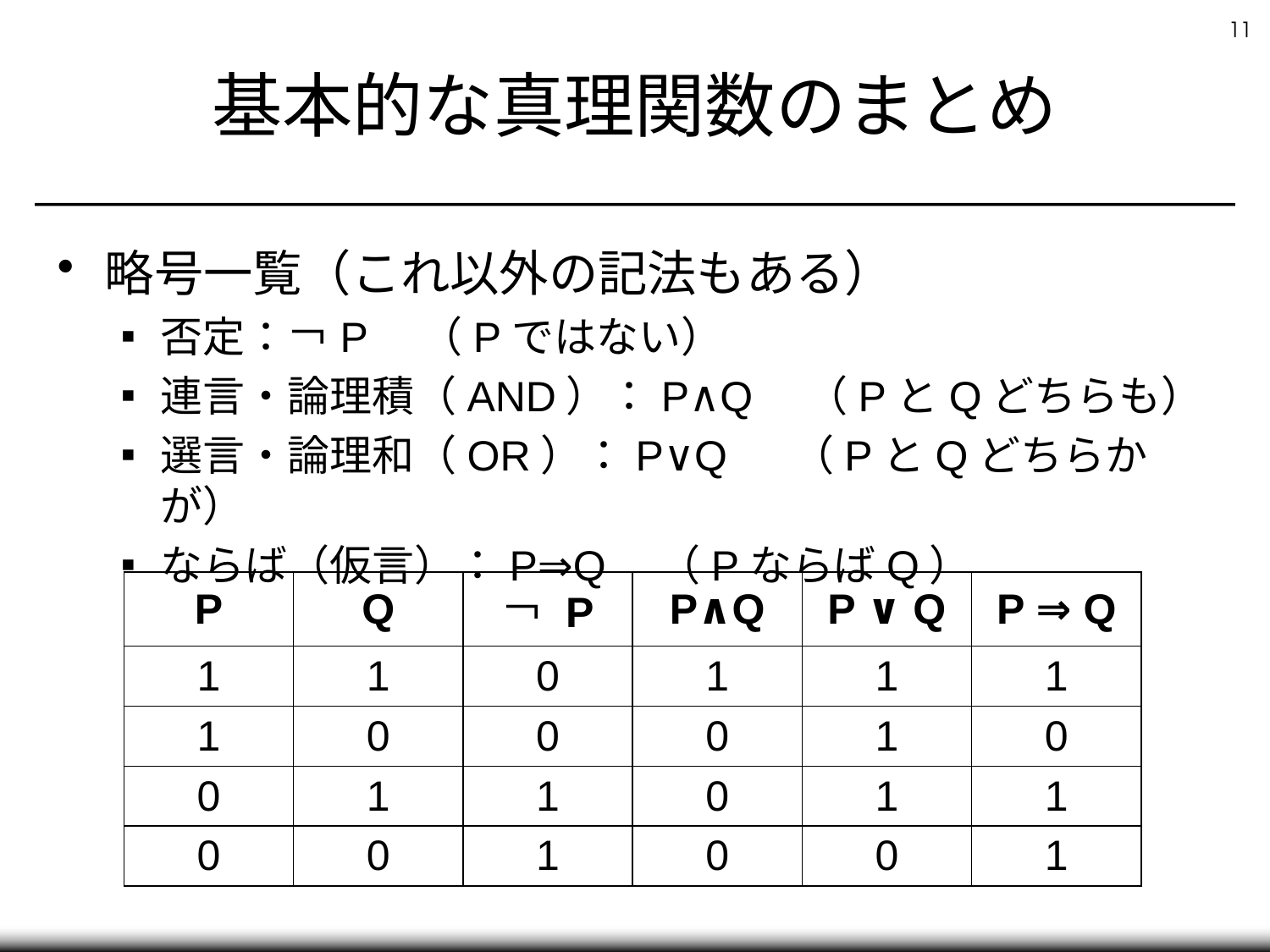

# 基本的な真理関数のまとめ
略号一覧（これ以外の記法もある）
否定：￢P　（Pではない）
連言・論理積（AND）：P∧Q　（PとQどちらも）
選言・論理和（OR）：P∨Q 　（PとQどちらかが）
ならば（仮言）：P⇒Q　（PならばQ）

| P | Q | ￢ P | P∧Q | P ∨ Q | P ⇒ Q |
| --- | --- | --- | --- | --- | --- |
| 1 | 1 | 0 | 1 | 1 | 1 |
| 1 | 0 | 0 | 0 | 1 | 0 |
| 0 | 1 | 1 | 0 | 1 | 1 |
| 0 | 0 | 1 | 0 | 0 | 1 |